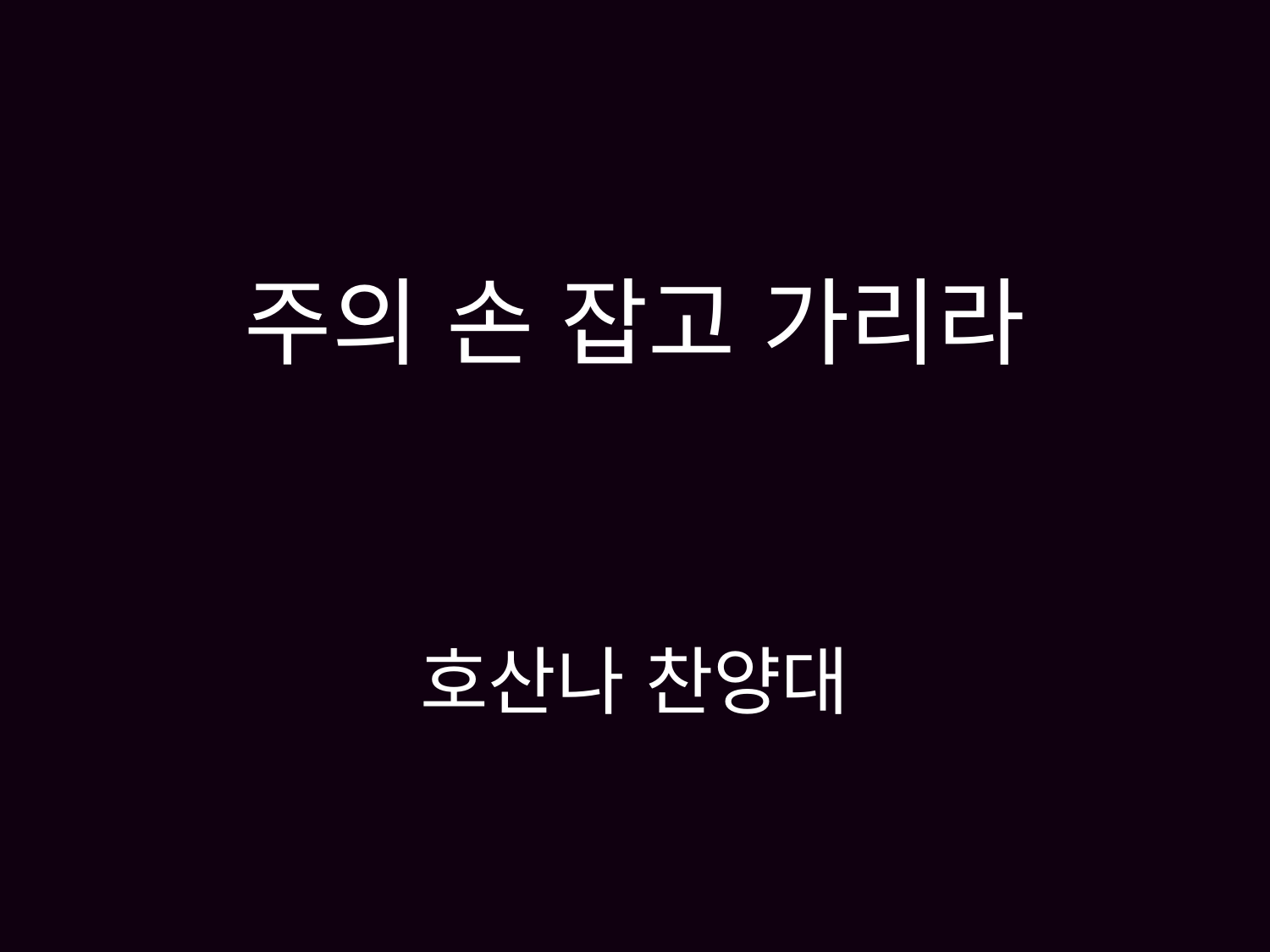

# 주의 손 잡고 가리라 호산나 찬양대